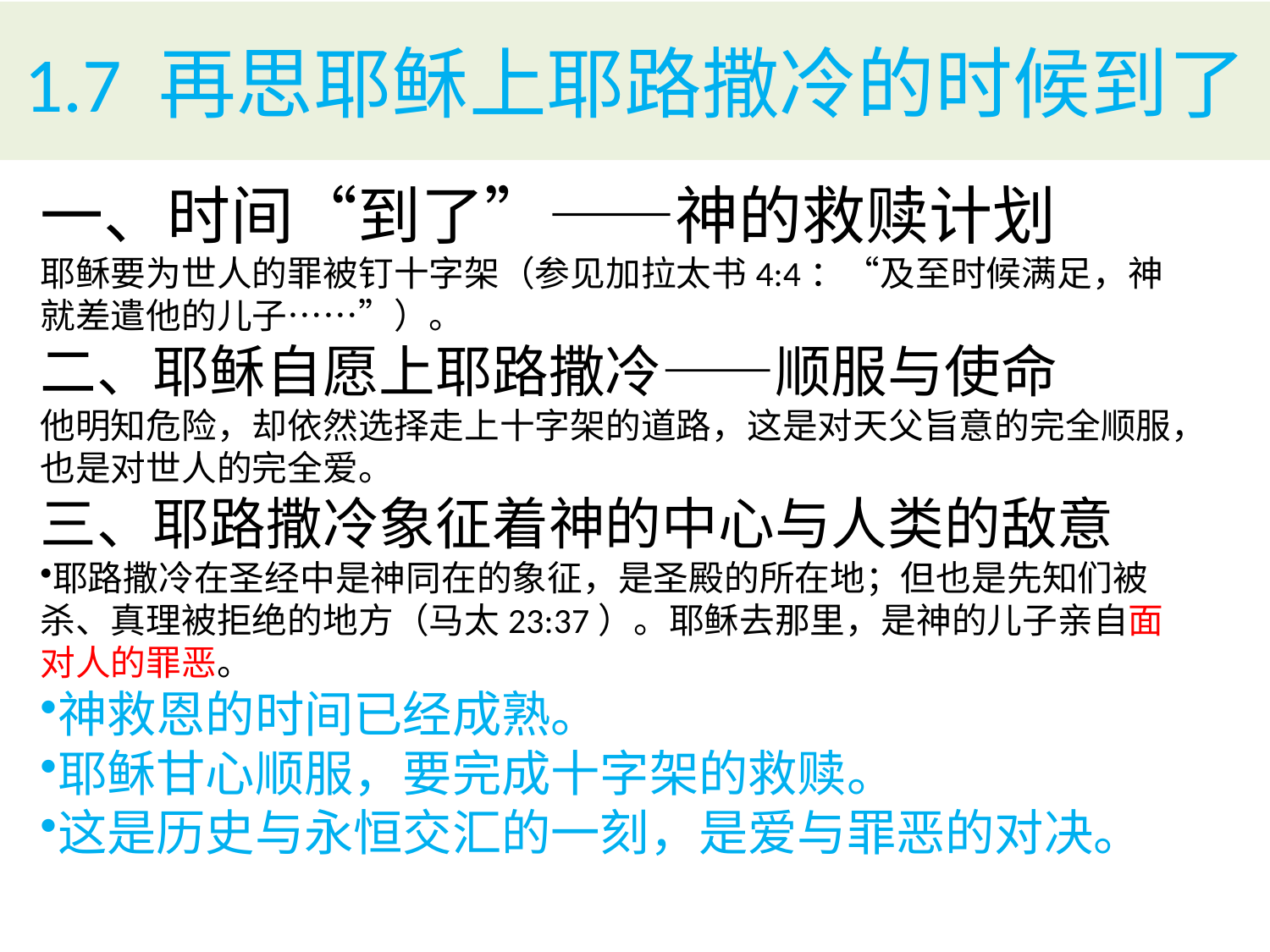

# 1.7 再思耶稣上耶路撒冷的时候到了
一、时间“到了”——神的救赎计划
耶稣要为世人的罪被钉十字架（参见加拉太书4:4：“及至时候满足，神就差遣他的儿子……”）。
二、耶稣自愿上耶路撒冷——顺服与使命
他明知危险，却依然选择走上十字架的道路，这是对天父旨意的完全顺服，也是对世人的完全爱。
三、耶路撒冷象征着神的中心与人类的敌意
耶路撒冷在圣经中是神同在的象征，是圣殿的所在地；但也是先知们被杀、真理被拒绝的地方（马太23:37）。耶稣去那里，是神的儿子亲自面对人的罪恶。
神救恩的时间已经成熟。
耶稣甘心顺服，要完成十字架的救赎。
这是历史与永恒交汇的一刻，是爱与罪恶的对决。